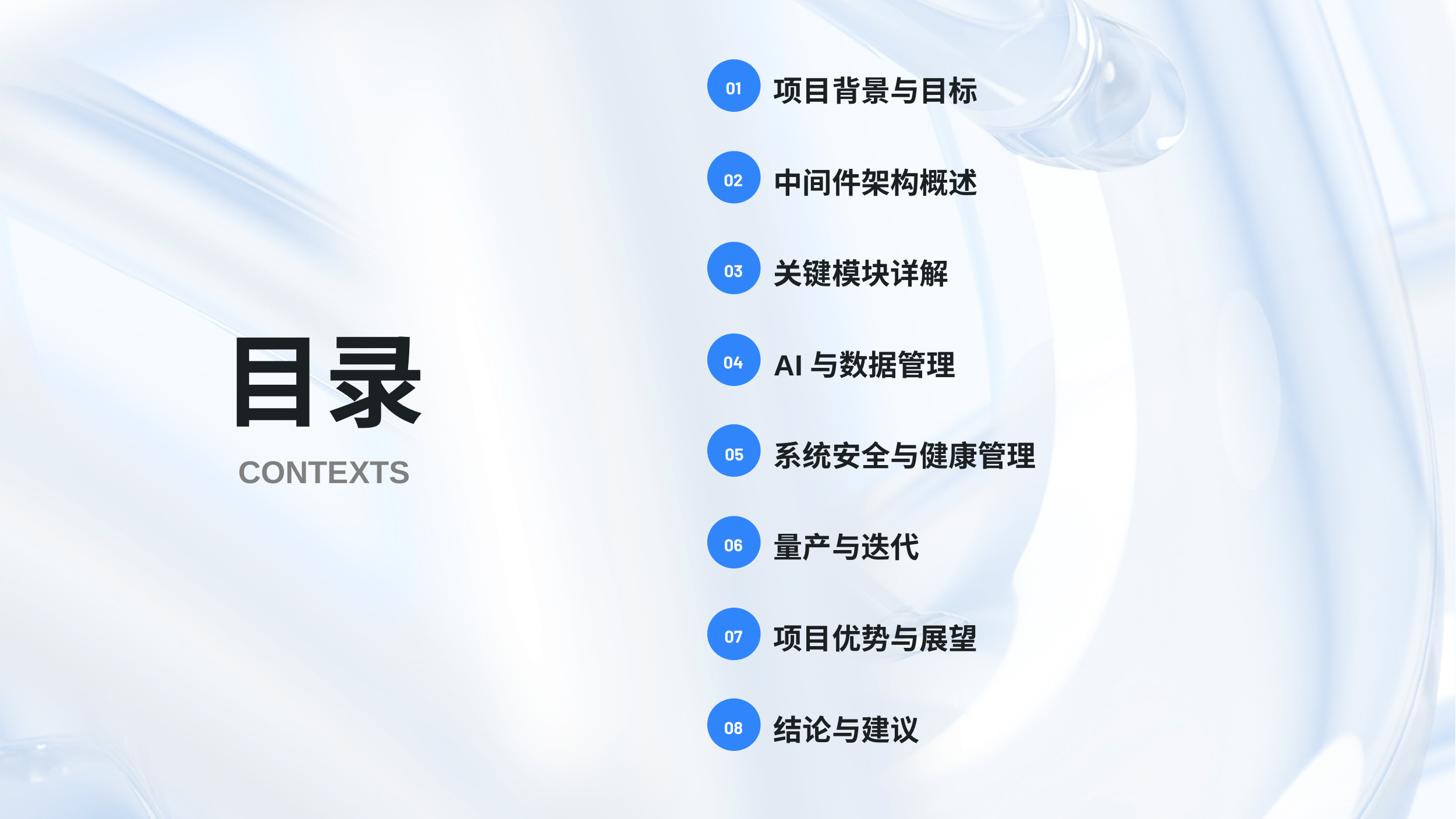

项目背景与目标

01
中间件架构概述

02
关键模块详解

03
目录
AI与数据管理

04
系统安全与健康管理

05
CONTEXTS
量产与迭代

06
项目优势与展望

07
结论与建议

08